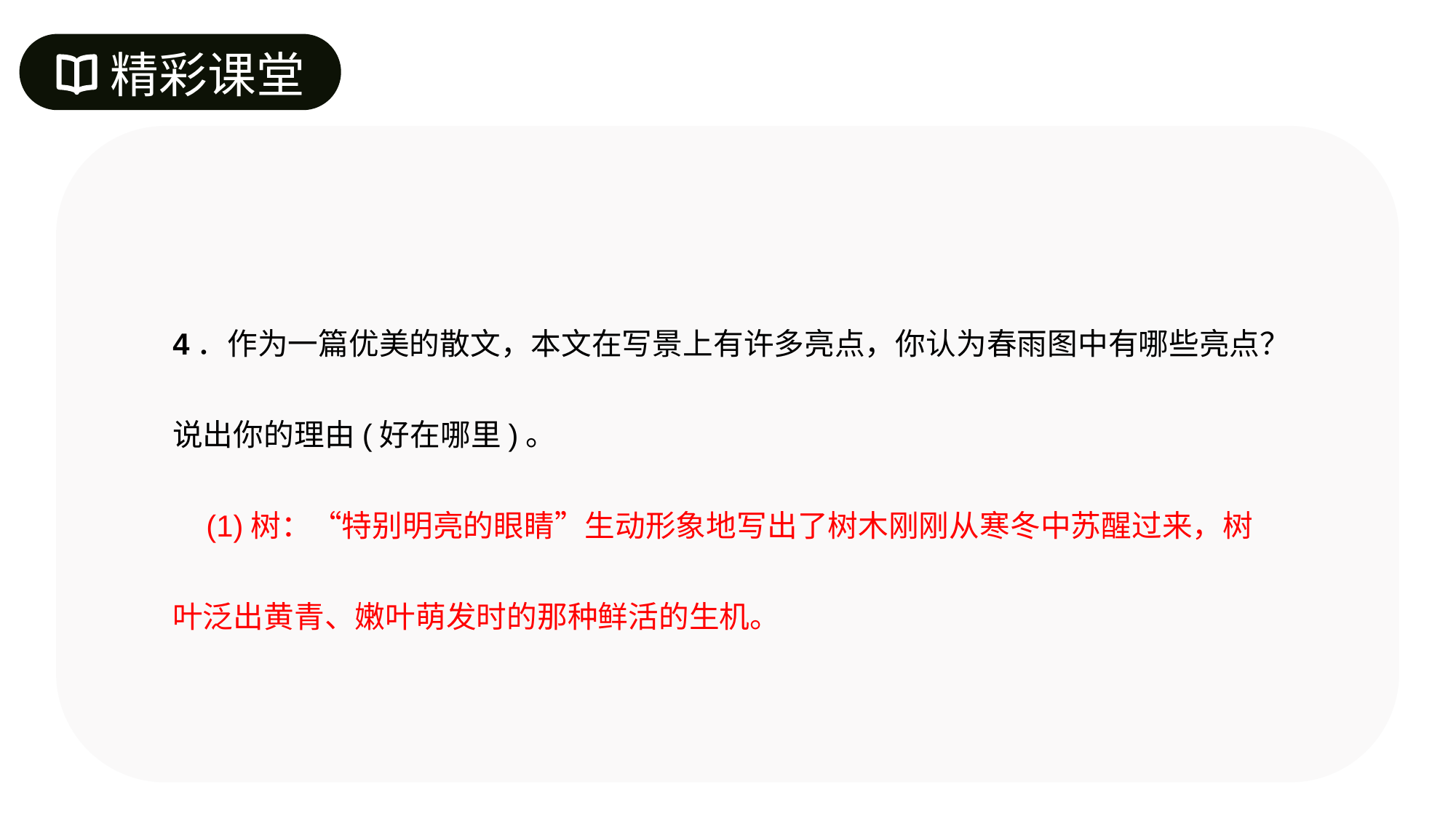

精彩课堂

4．作为一篇优美的散文，本文在写景上有许多亮点，你认为春雨图中有哪些亮点？说出你的理由(好在哪里)。
    (1)树：“特别明亮的眼睛”生动形象地写出了树木刚刚从寒冬中苏醒过来，树叶泛出黄青、嫩叶萌发时的那种鲜活的生机。